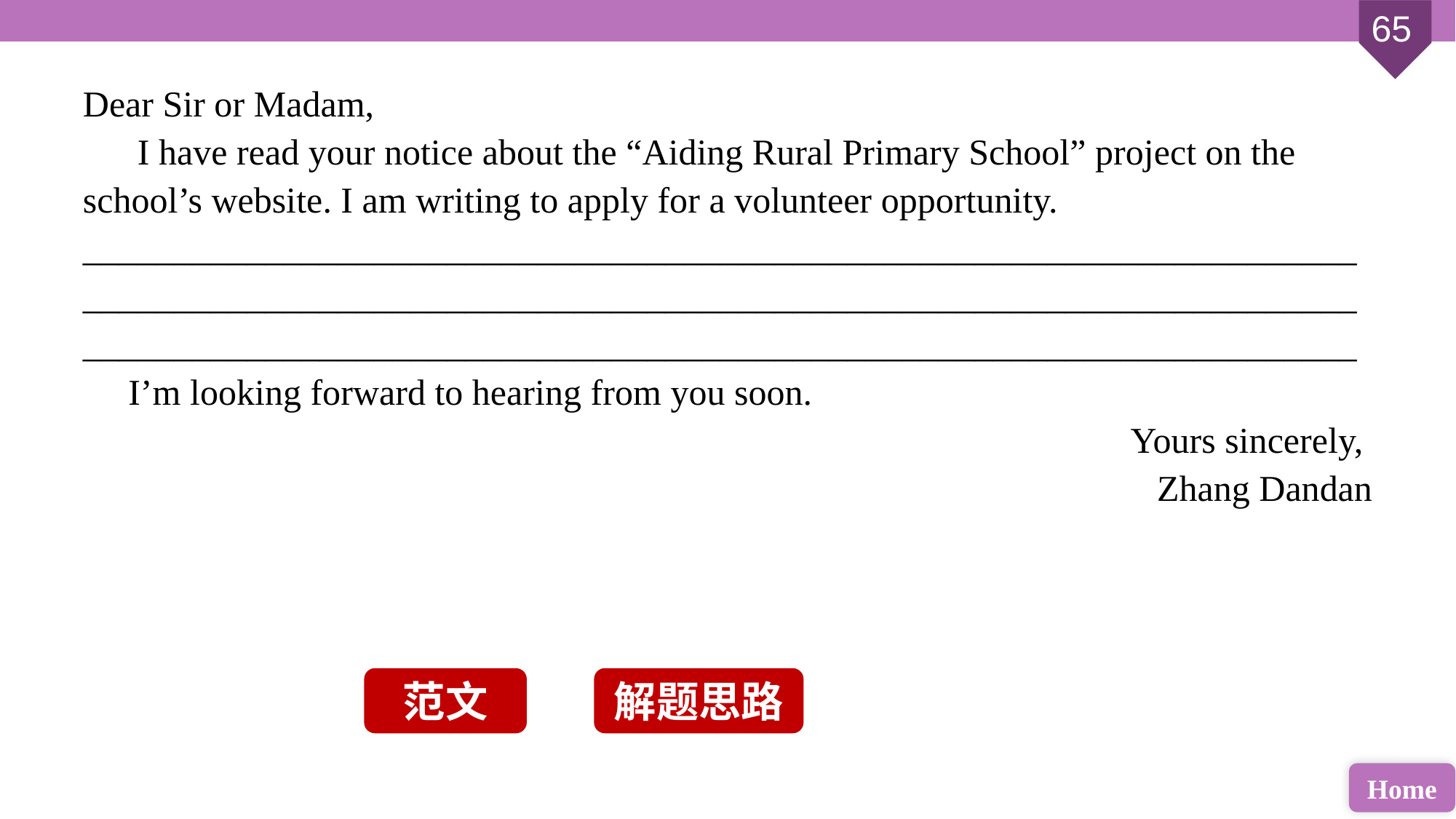

Dear Sir or Madam,
      I have read your notice about the “Aiding Rural Primary School” project on the school’s website. I am writing to apply for a volunteer opportunity.
__________________________________________________________________________________________________________________________________________________________________________________________________________________
     I’m looking forward to hearing from you soon.
Yours sincerely,
Zhang Dandan
范文
解题思路